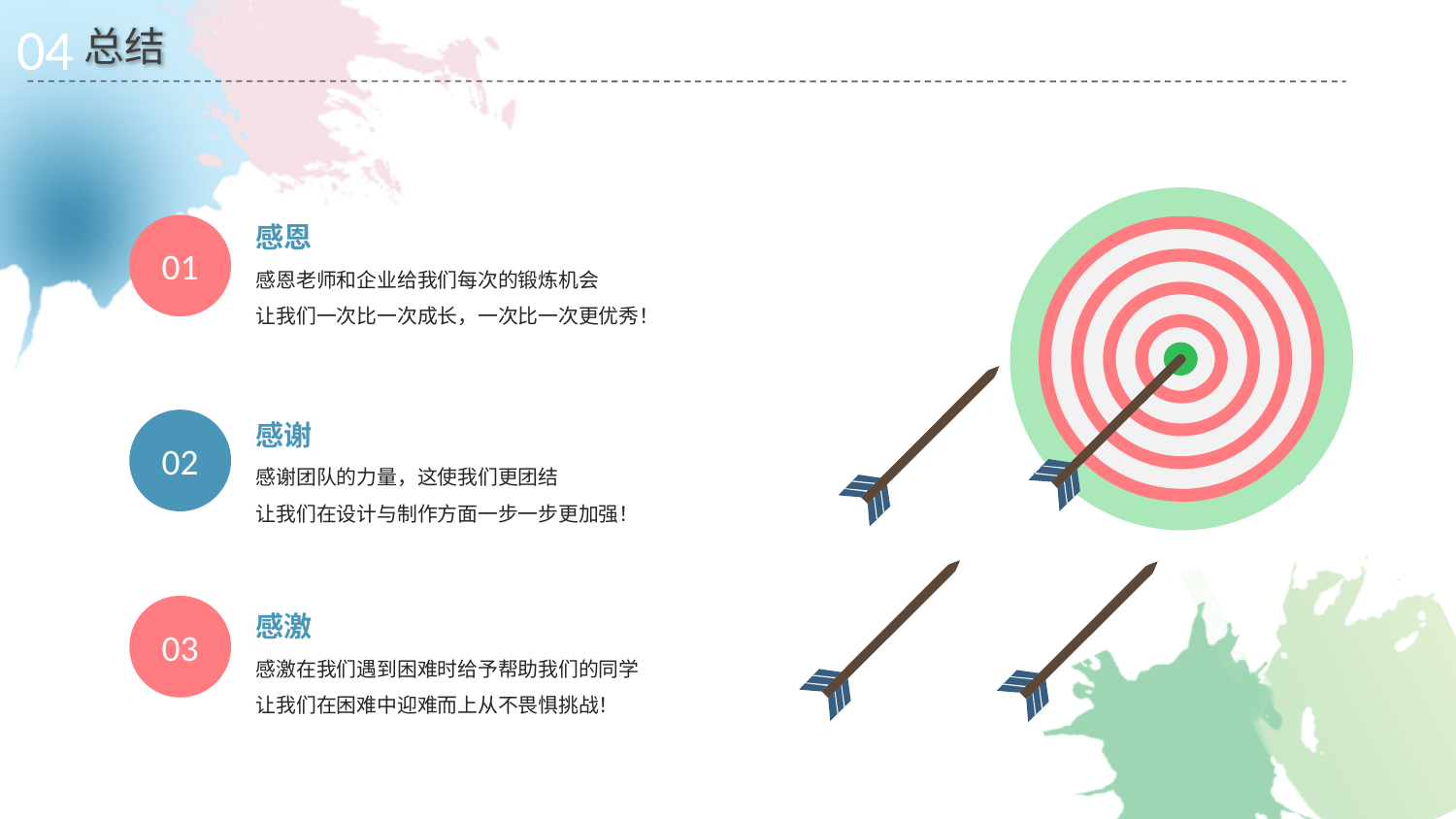

04
总结

感恩
01

感恩老师和企业给我们每次的锻炼机会
让我们一次比一次成长，一次比一次更优秀！

02
感谢
感谢团队的力量，这使我们更团结
让我们在设计与制作方面一步一步更加强！

03
感激
感激在我们遇到困难时给予帮助我们的同学
让我们在困难中迎难而上从不畏惧挑战！